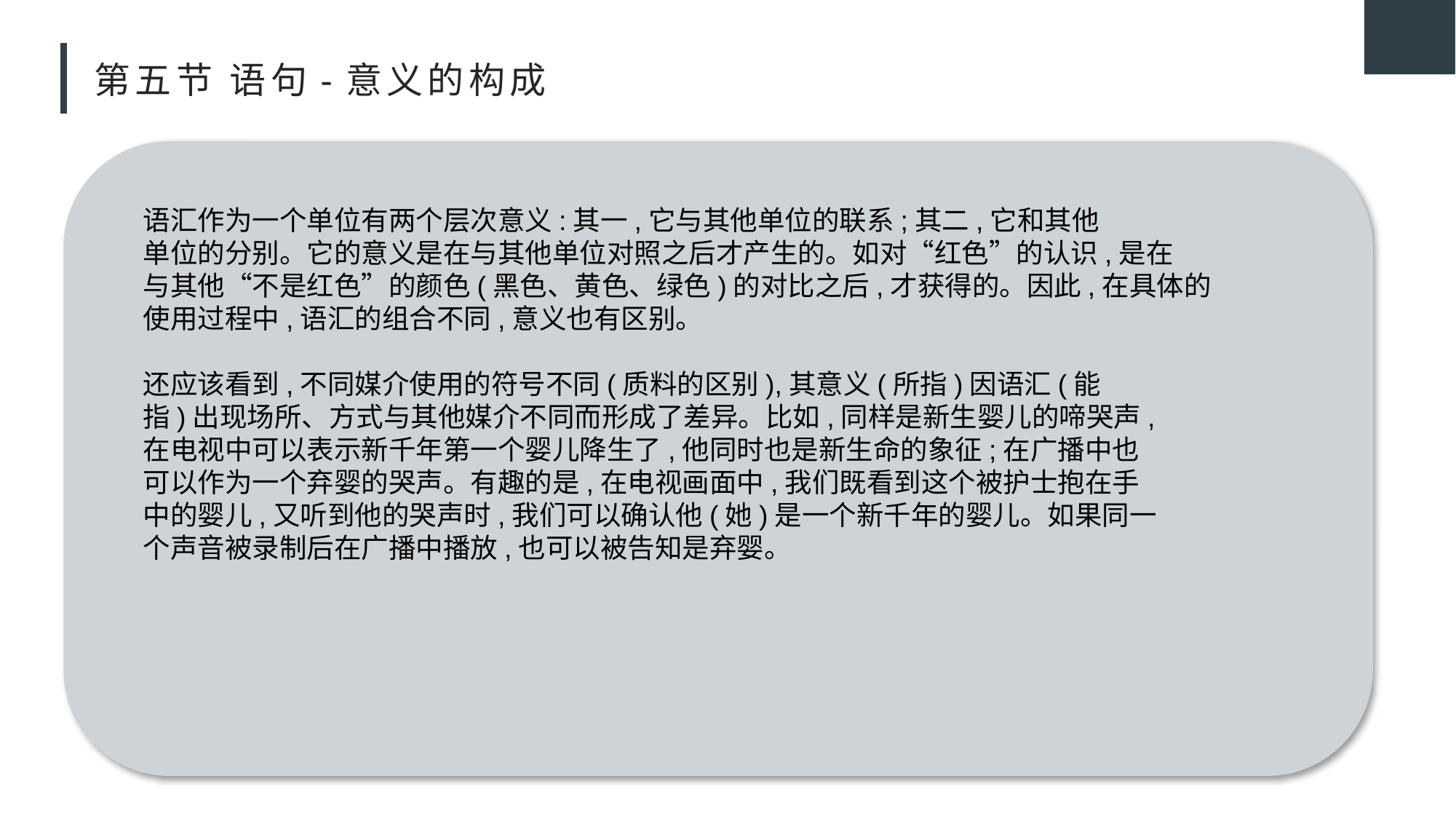

# 第五节 语句-意义的构成

语汇作为一个单位有两个层次意义:其一,它与其他单位的联系;其二,它和其他
单位的分别。它的意义是在与其他单位对照之后才产生的。如对“红色”的认识,是在
与其他“不是红色”的颜色(黑色、黄色、绿色)的对比之后,才获得的。因此,在具体的
使用过程中,语汇的组合不同,意义也有区别。

还应该看到,不同媒介使用的符号不同(质料的区别),其意义(所指)因语汇(能
指)出现场所、方式与其他媒介不同而形成了差异。比如,同样是新生婴儿的啼哭声,
在电视中可以表示新千年第一个婴儿降生了,他同时也是新生命的象征;在广播中也
可以作为一个弃婴的哭声。有趣的是,在电视画面中,我们既看到这个被护士抱在手
中的婴儿,又听到他的哭声时,我们可以确认他(她)是一个新千年的婴儿。如果同一
个声音被录制后在广播中播放,也可以被告知是弃婴。